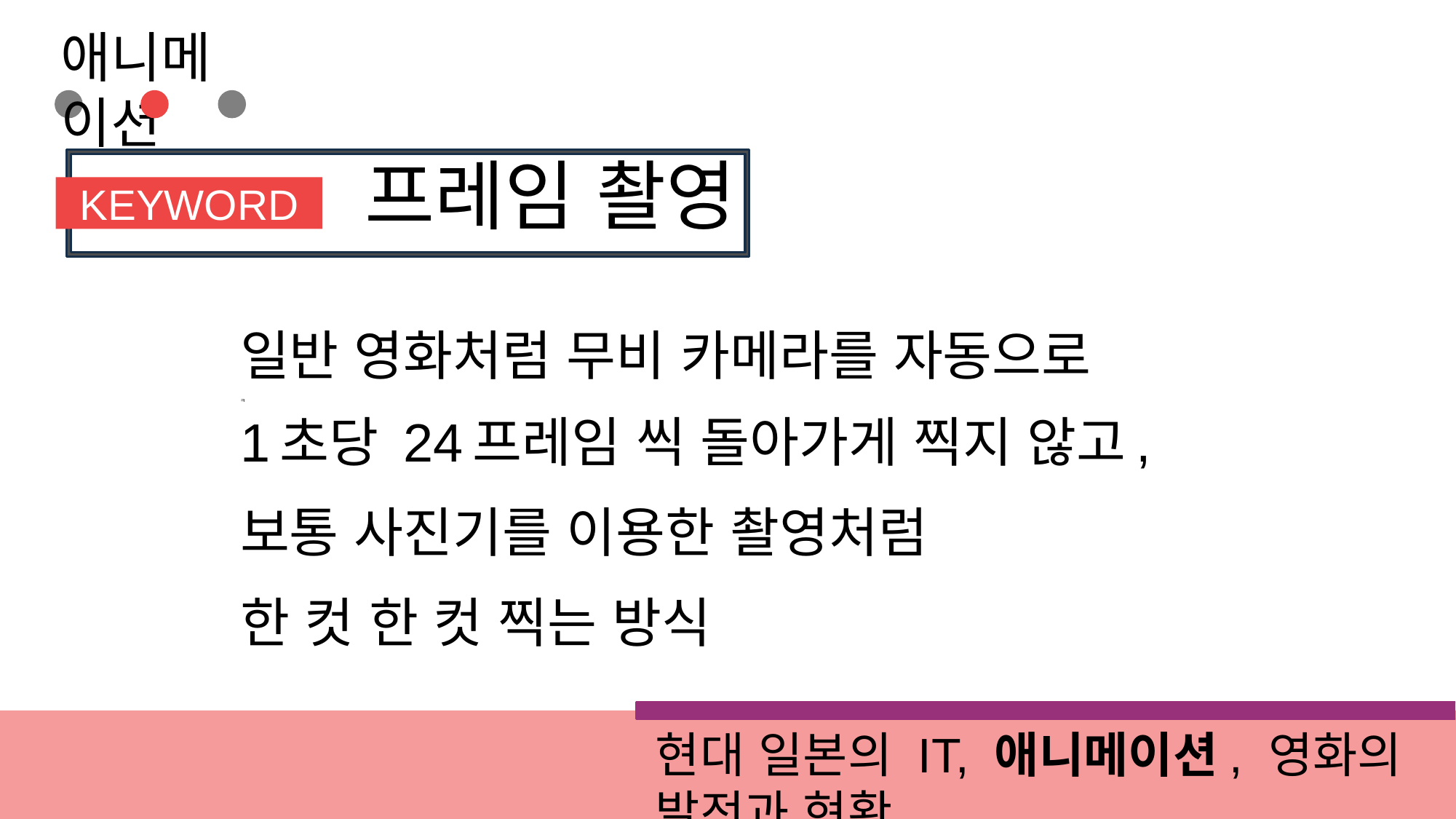

애니메이션

프레임 촬영

KEYWORD
일반 영화처럼 무비 카메라를 자동으로
ㅋ
1초당 24프레임 씩 돌아가게 찍지 않고,

보통 사진기를 이용한 촬영처럼

한 컷 한 컷 찍는 방식

현대 일본의 IT, 애니메이션, 영화의 발전과 현황